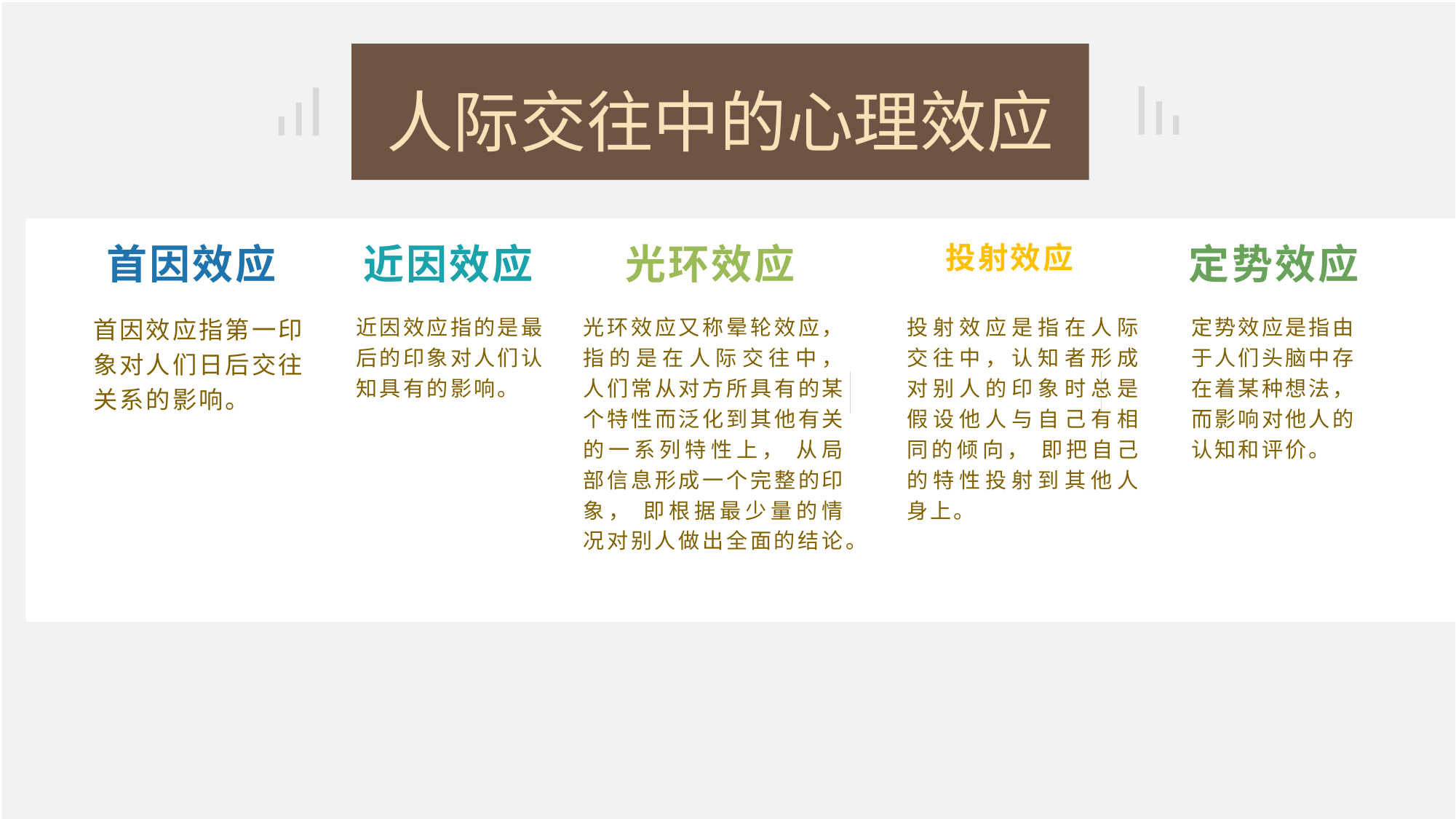

人际交往中的心理效应
小米手机超长续航能力

光环效应又称晕轮效应， 指的是在人际交往中， 人们常从对方所具有的某个特性而泛化到其他有关的一系列特性上， 从局部信息形成一个完整的印象， 即根据最少量的情况对别人做出全面的结论。
首因效应
近因效应
光环效应
 投射效应
定势效应
首因效应指第一印象对人们日后交往关系的影响。
近因效应指的是最后的印象对人们认知具有的影响。
投射效应是指在人际交往中，认知者形成对别人的印象时总是假设他人与自己有相同的倾向， 即把自己的特性投射到其他人身上。
定势效应是指由于人们头脑中存在着某种想法， 而影响对他人的认知和评价。
光环效应又称晕轮效应， 指的是在人际交往中， 人们常从对方所具有的某个特性而泛化到其他有关的一系列特性上， 从局部信息形成一个完整的印象， 即根据最少量的情况对别人做出全面的结论。